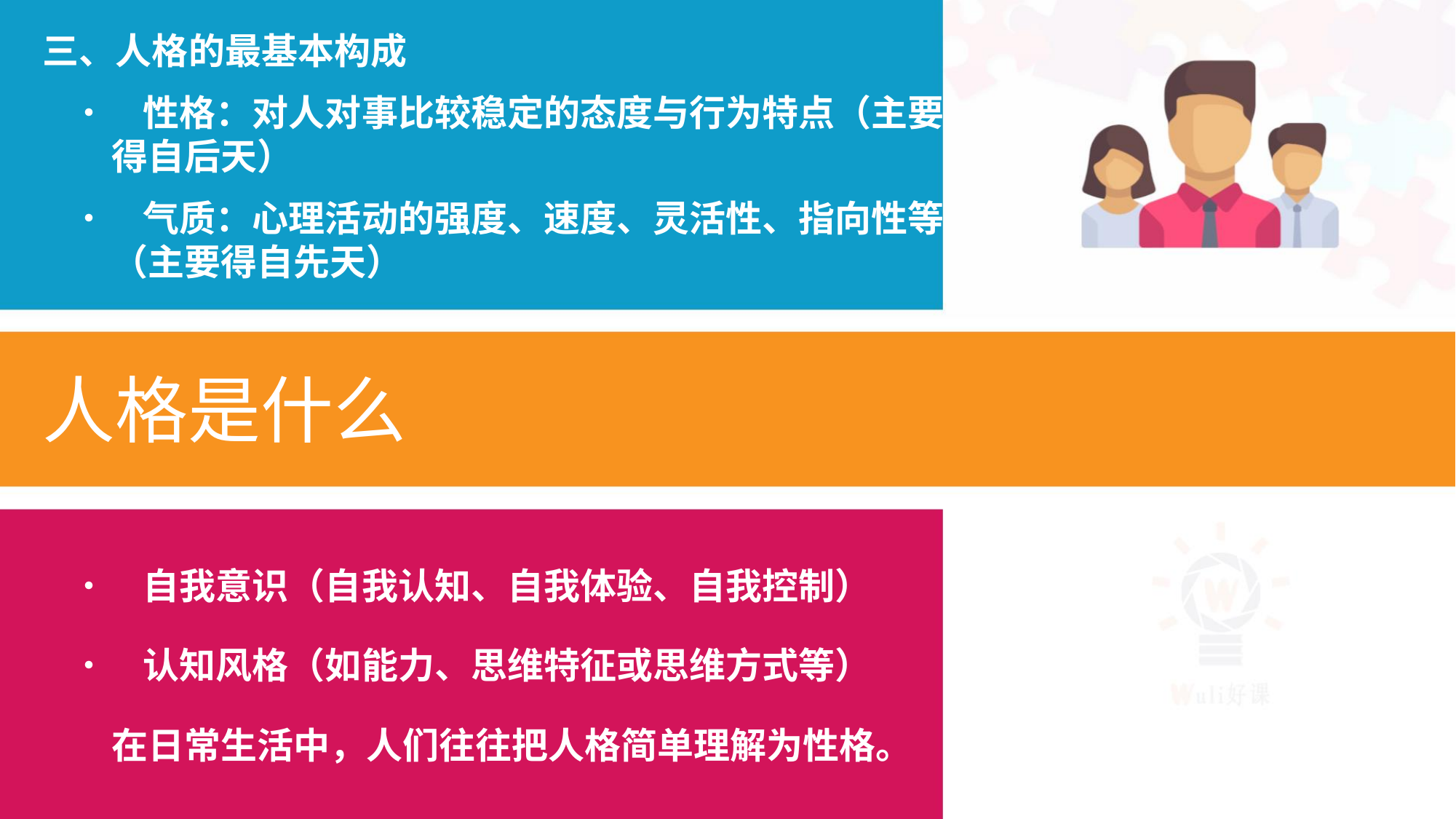

三、人格的最基本构成
• 性格：对人对事比较稳定的态度与行为特点（主要
得自后天）
• 气质：心理活动的强度、速度、灵活性、指向性等
（主要得自先天）
人格是什么
• 自我意识（自我认知、自我体验、自我控制）
• 认知风格（如能力、思维特征或思维方式等）
在日常生活中，人们往往把人格简单理解为性格。